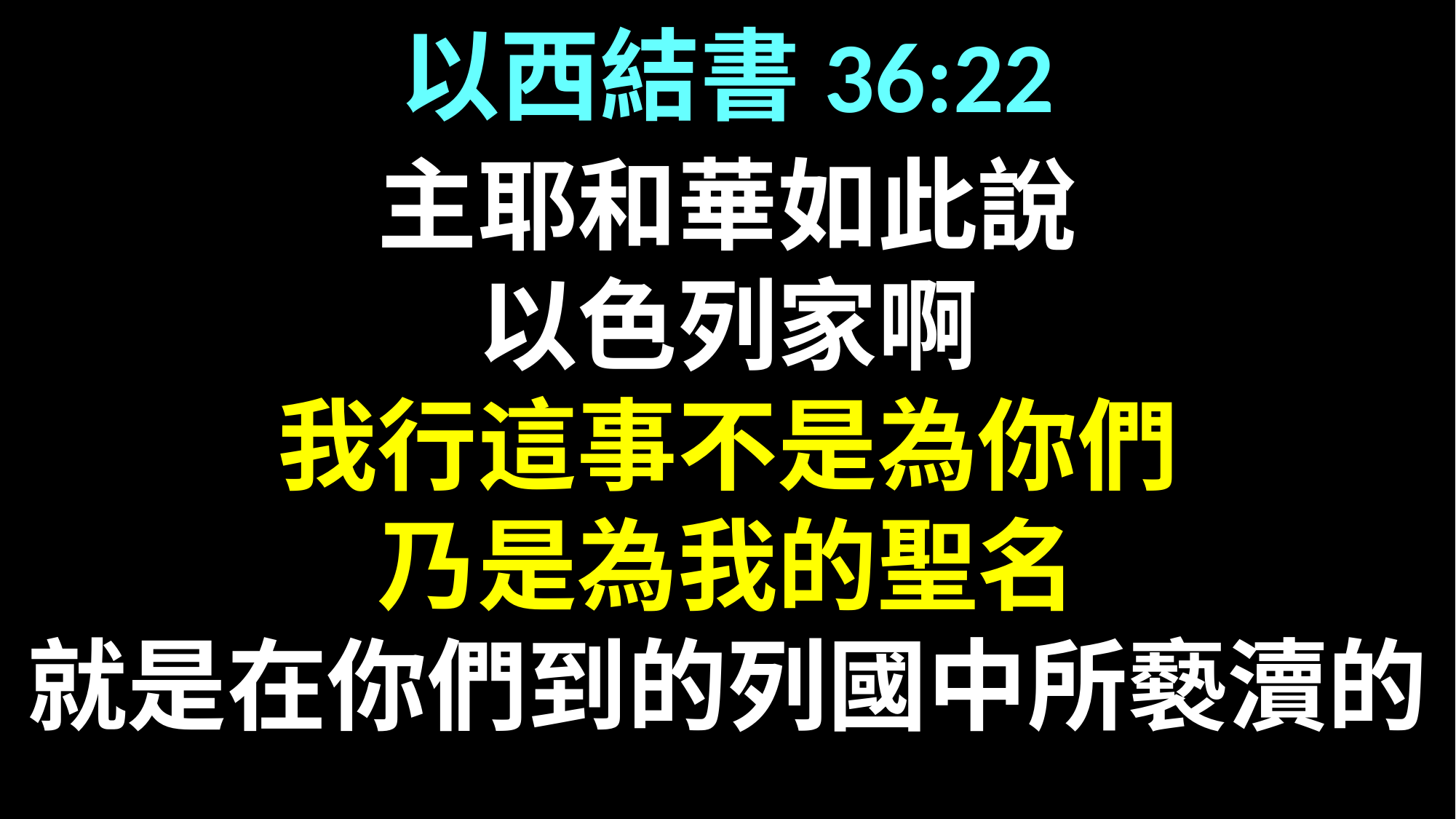

以西結書36:22
主耶和華如此說
以色列家啊
我行這事不是為你們
乃是為我的聖名
就是在你們到的列國中所褻瀆的